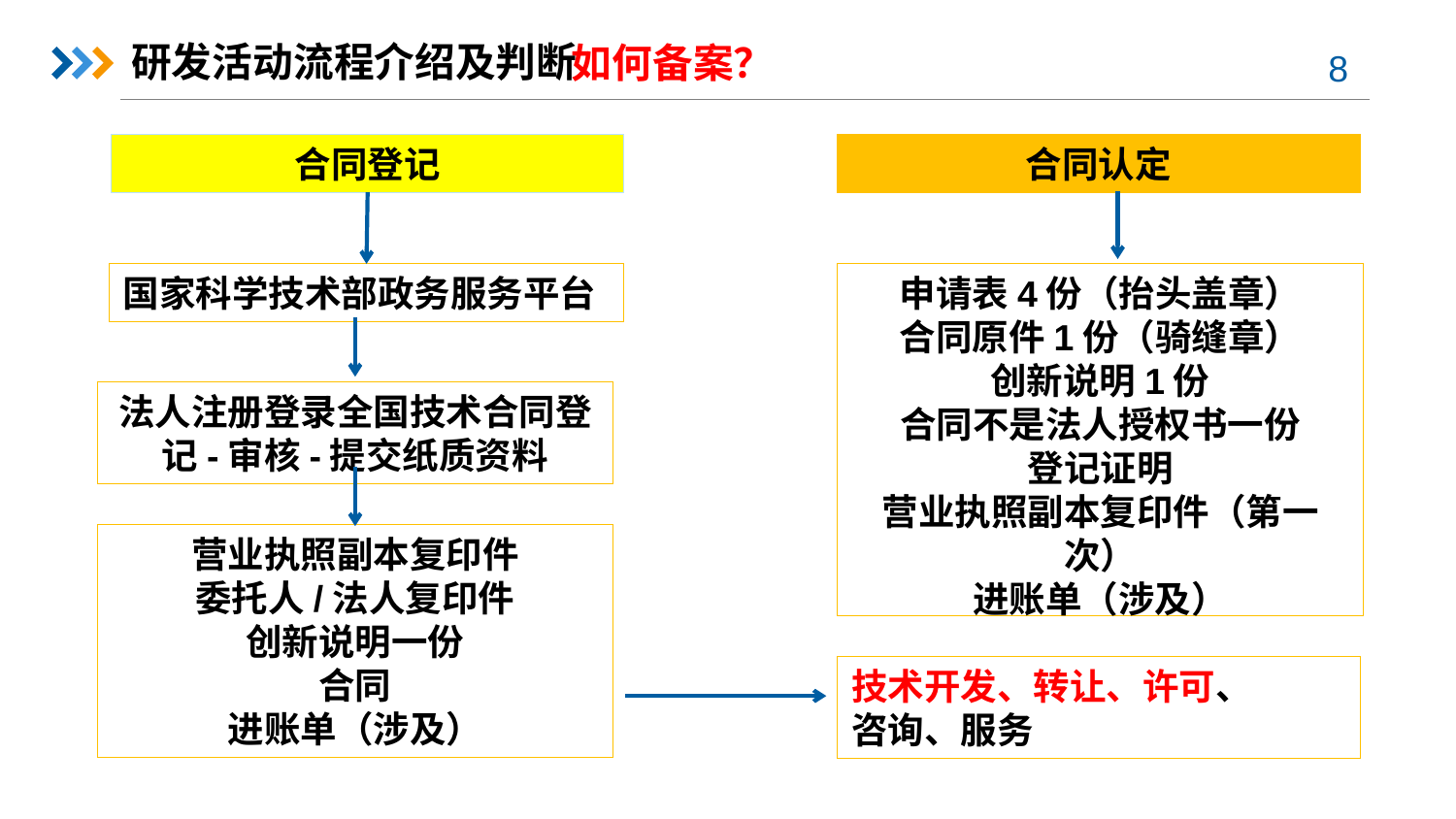

如何备案？
研发活动流程介绍及判断
合同登记
合同认定
国家科学技术部政务服务平台
申请表4份（抬头盖章）
合同原件1份（骑缝章）
创新说明1份
合同不是法人授权书一份
登记证明
营业执照副本复印件（第一次）
进账单（涉及）
法人注册登录全国技术合同登记-审核-提交纸质资料
营业执照副本复印件
委托人/法人复印件
创新说明一份
合同
进账单（涉及）
技术开发、转让、许可、
咨询、服务